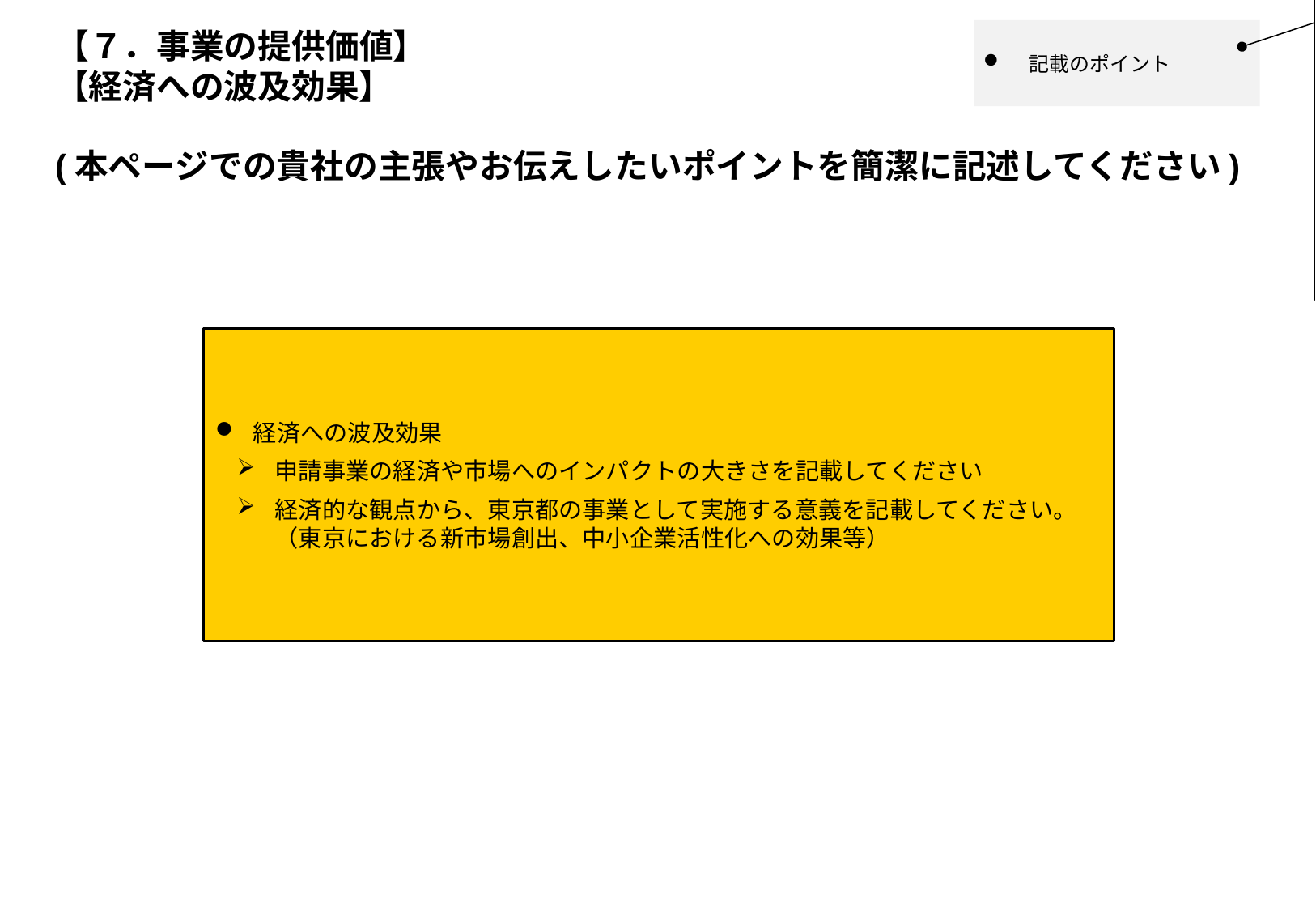

ボディに記載の内容うち、どの項目に該当し得るかを各資料右肩にできる限りお示しください。
（1ページ1項目ずつ作成でも、1ページで複数項目を含めて表現される場合で問題ありません）
※以後のページにかけても同様
# 【７．事業の提供価値】 【経済への波及効果】
記載のポイント
(本ページでの貴社の主張やお伝えしたいポイントを簡潔に記述してください)
経済への波及効果
申請事業の経済や市場へのインパクトの大きさを記載してください
経済的な観点から、東京都の事業として実施する意義を記載してください。
（東京における新市場創出、中小企業活性化への効果等）